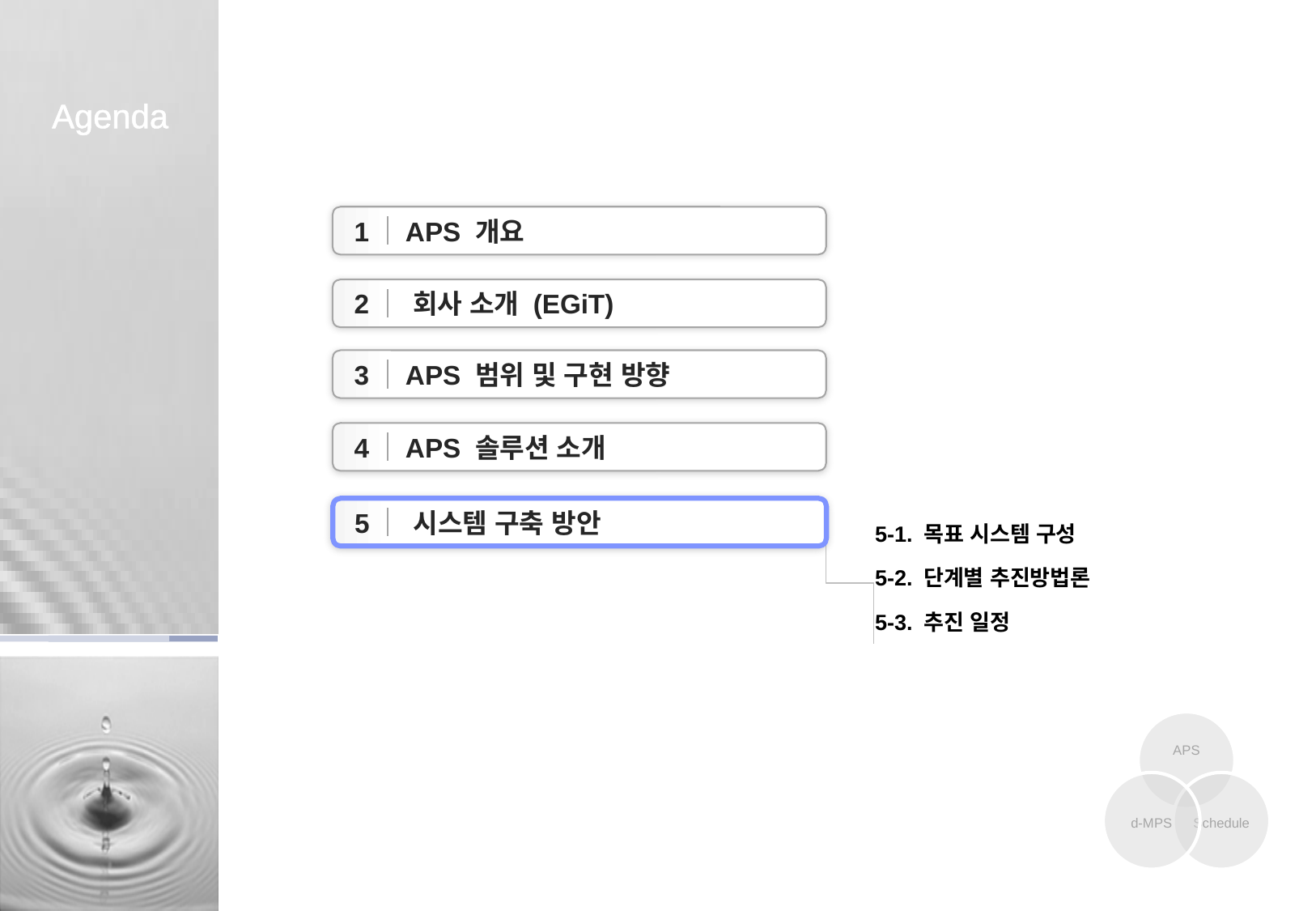

1     APS 개요
 2     회사 소개 (EGiT)
 3     APS 범위 및 구현 방향
 4     APS 솔루션 소개
 5     시스템 구축 방안
       5-1. 목표 시스템 구성
       5-2. 단계별 추진방법론
       5-3. 추진 일정